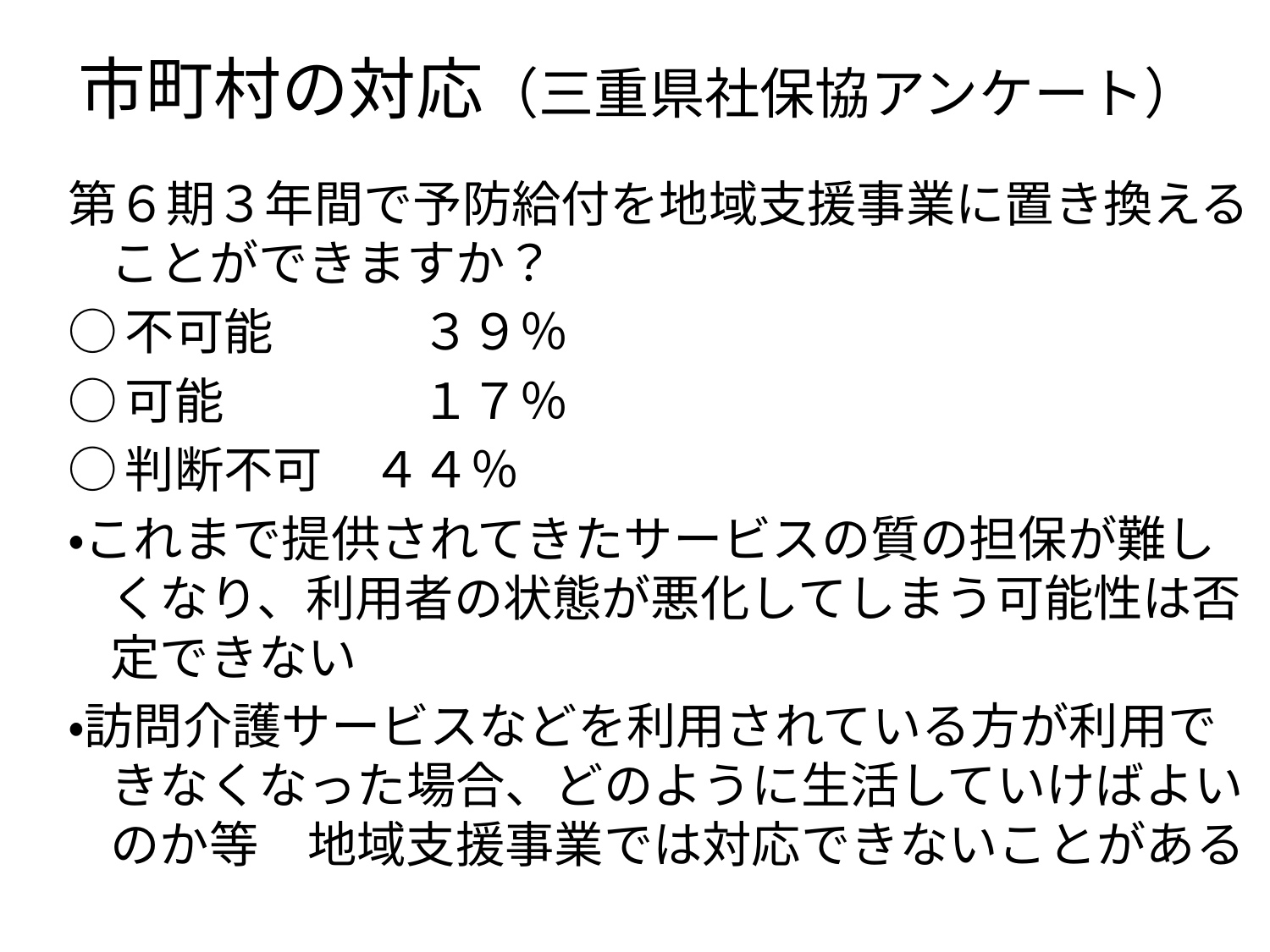

# 市町村の対応（三重県社保協アンケート）
第６期３年間で予防給付を地域支援事業に置き換えることができますか？
○不可能　　　３９％
○可能　　　　１７％
○判断不可　４４％
・これまで提供されてきたサービスの質の担保が難しくなり、利用者の状態が悪化してしまう可能性は否定できない
・訪問介護サービスなどを利用されている方が利用できなくなった場合、どのように生活していけばよいのか等　地域支援事業では対応できないことがある